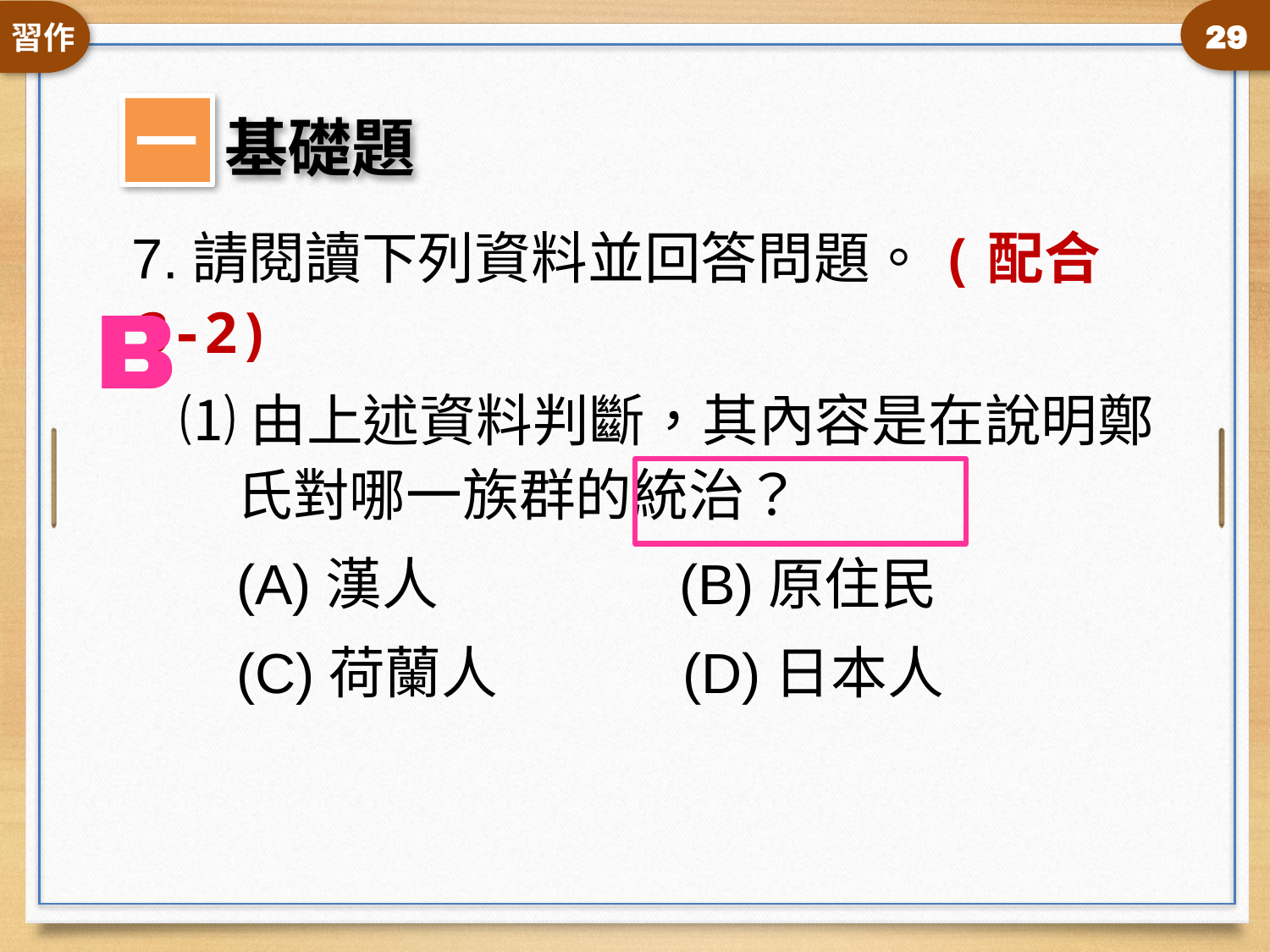

29
7.請閱讀下列資料並回答問題。(配合3-2)
⑴由上述資料判斷，其內容是在說明鄭氏對哪一族群的統治？
(A)漢人　　         (B)原住民
(C)荷蘭人　         (D)日本人
B